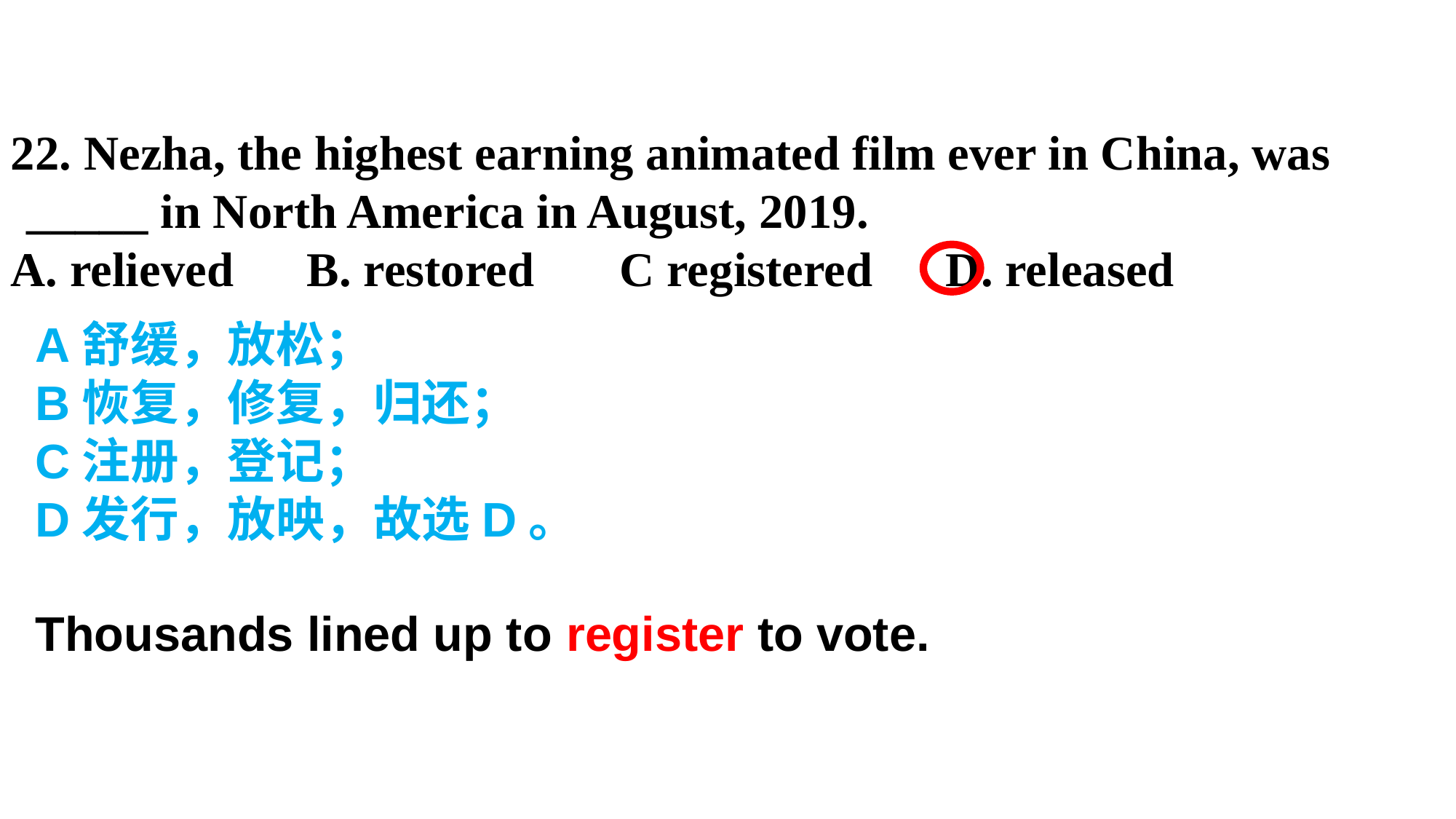

22. Nezha, the highest earning animated film ever in China, was _____ in North America in August, 2019.
A. relieved      B. restored       C registered      D. released

A舒缓，放松；
B恢复，修复，归还；
C注册，登记；
D发行，放映，故选D。
Thousands lined up to register to vote.